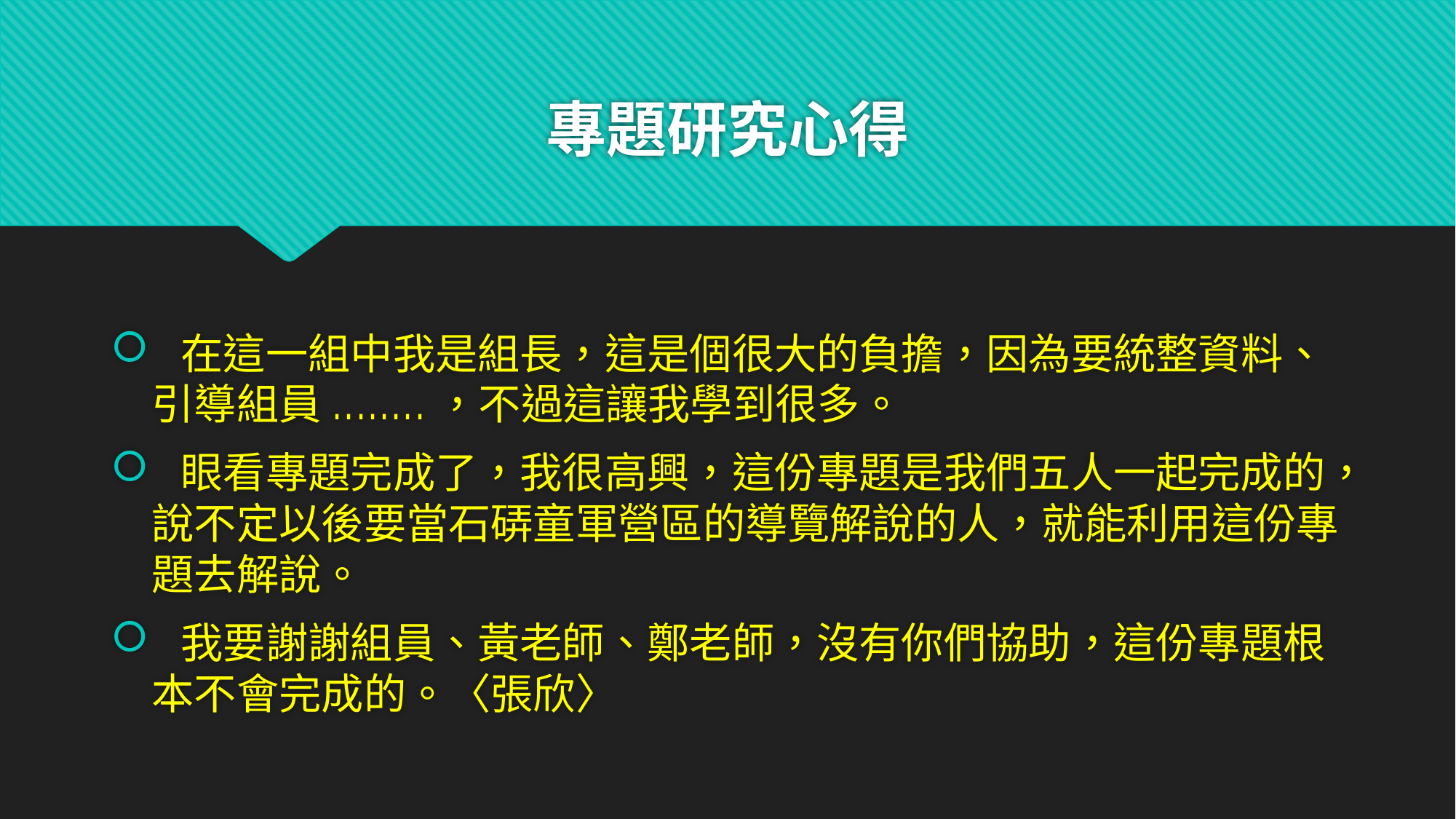

# 專題研究心得
  在這一組中我是組長，這是個很大的負擔，因為要統整資料、引導組員........，不過這讓我學到很多。
  眼看專題完成了，我很高興，這份專題是我們五人一起完成的，說不定以後要當石硦童軍營區的導覽解說的人，就能利用這份專題去解說。
  我要謝謝組員、黃老師、鄭老師，沒有你們協助，這份專題根本不會完成的。〈張欣〉